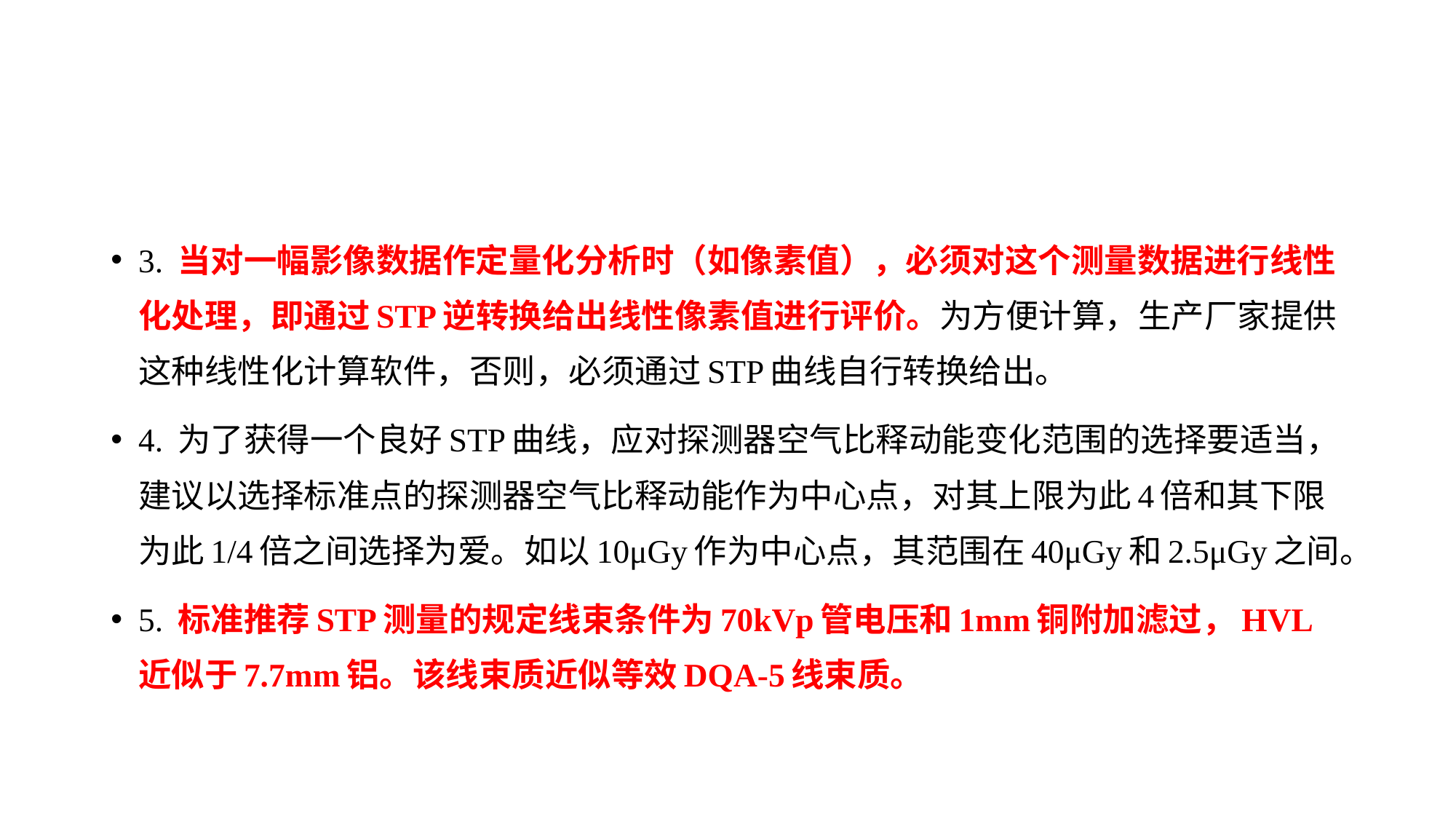

#
3. 当对一幅影像数据作定量化分析时（如像素值），必须对这个测量数据进行线性化处理，即通过STP逆转换给出线性像素值进行评价。为方便计算，生产厂家提供这种线性化计算软件，否则，必须通过STP曲线自行转换给出。
4. 为了获得一个良好STP曲线，应对探测器空气比释动能变化范围的选择要适当，建议以选择标准点的探测器空气比释动能作为中心点，对其上限为此4倍和其下限为此1/4倍之间选择为爱。如以10μGy作为中心点，其范围在40μGy和2.5μGy之间。
5. 标准推荐STP测量的规定线束条件为70kVp管电压和1mm铜附加滤过，HVL近似于7.7mm铝。该线束质近似等效DQA-5线束质。